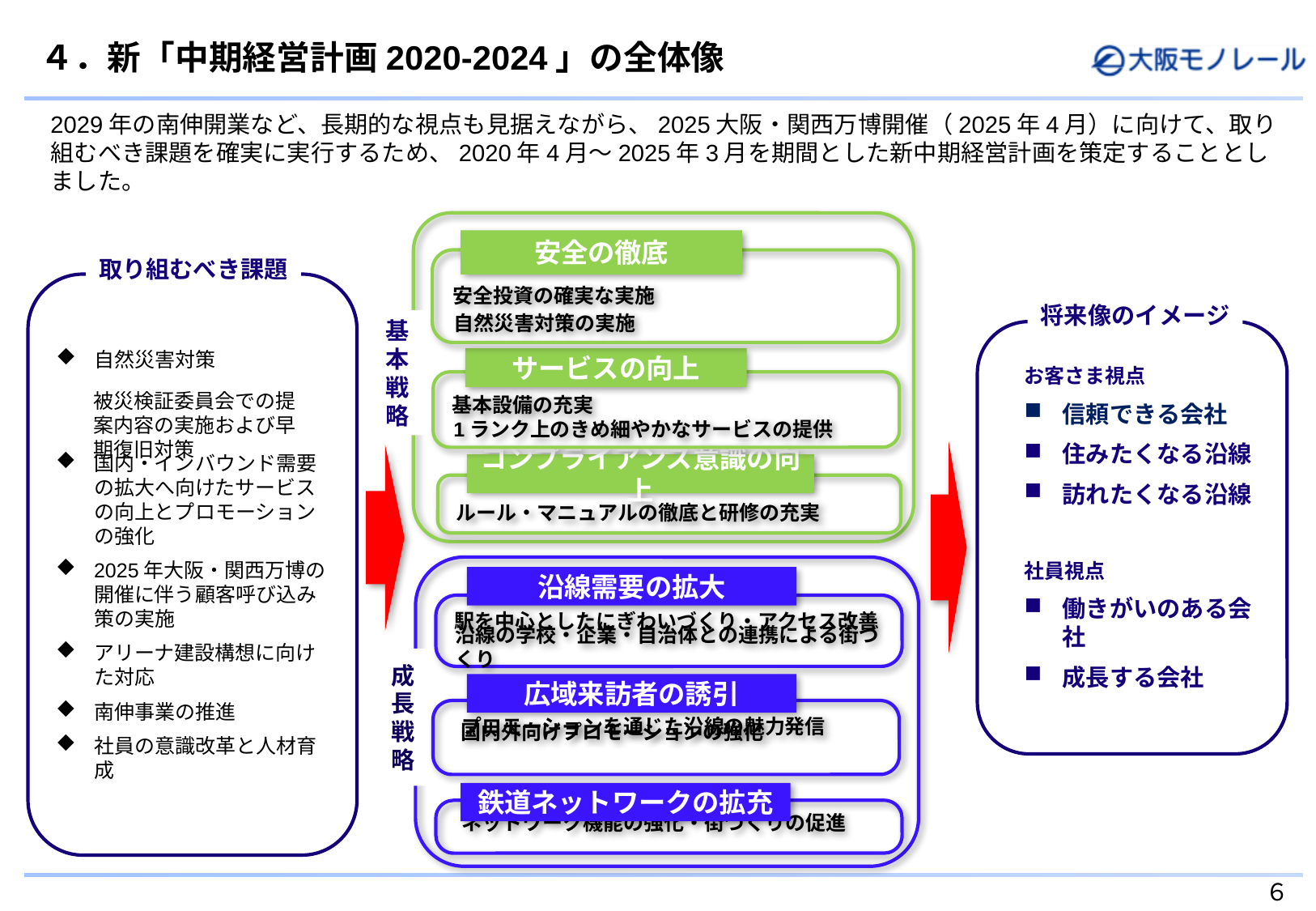

４．新「中期経営計画2020-2024」の全体像

2029年の南伸開業など、長期的な視点も見据えながら、2025大阪・関西万博開催（2025年4月）に向けて、取り組むべき課題を確実に実行するため、2020年4月～2025年3月を期間とした新中期経営計画を策定することとしました。

安全の徹底

安全投資の確実な実施
自然災害対策の実施
サービスの向上

基本設備の充実
1ランク上のきめ細やかなサービスの提供
コンプライアンス意識の向上

ルール・マニュアルの徹底と研修の充実

取り組むべき課題
自然災害対策

国内・インバウンド需要の拡大へ向けたサービスの向上とプロモーションの強化
2025年大阪・関西万博の開催に伴う顧客呼び込み策の実施
アリーナ建設構想に向けた対応
南伸事業の推進
社員の意識改革と人材育成
将来像のイメージ
基本戦略

お客さま視点
信頼できる会社
住みたくなる沿線
訪れたくなる沿線

社員視点
働きがいのある会社
成長する会社

被災検証委員会での提案内容の実施および早期復旧対策

沿線需要の拡大

駅を中心としたにぎわいづくり・アクセス改善
沿線の学校・企業・自治体との連携による街づくり
成長戦略
広域来訪者の誘引

プロモーションを通じた沿線の魅力発信
国内外向けプロモーションの強化
鉄道ネットワークの拡充

ネットワーク機能の強化・街づくりの促進
６